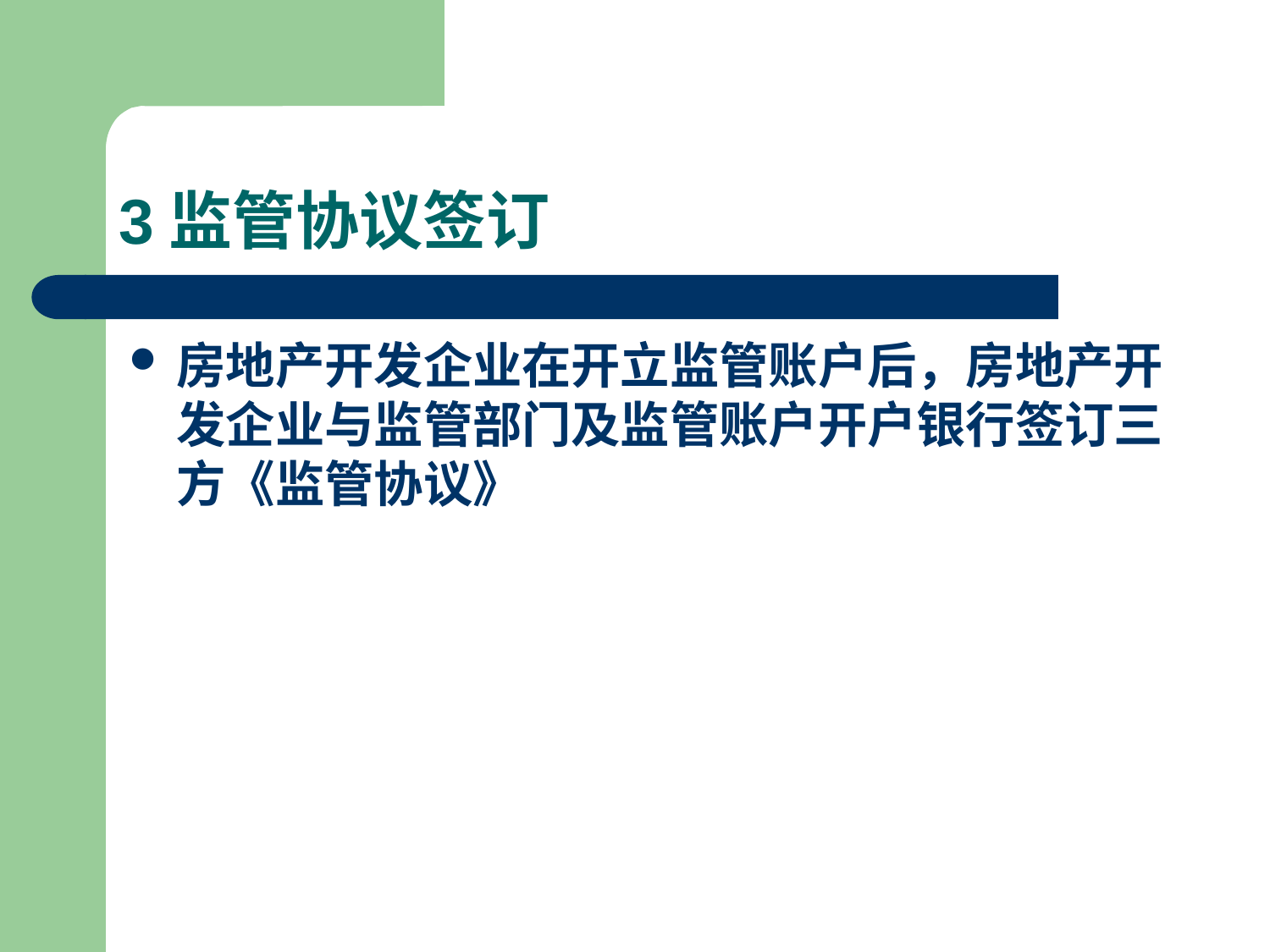

# 3监管协议签订
房地产开发企业在开立监管账户后，房地产开发企业与监管部门及监管账户开户银行签订三方《监管协议》